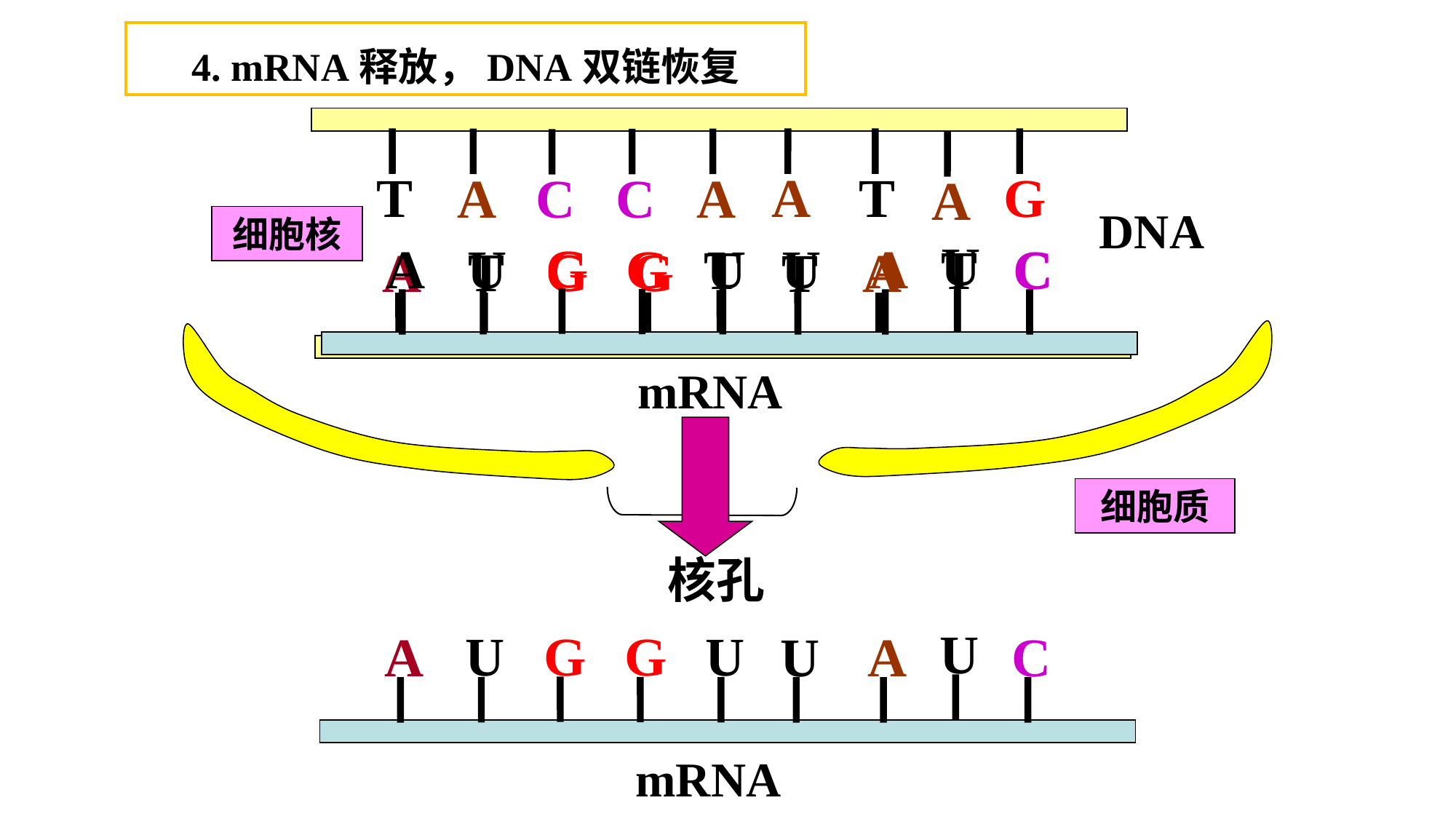

4. mRNA释放，DNA双链恢复

T
A
T
G
A
C
A
C
A
DNA
细胞核
U

G

U

G

U

A

U

A

C

mRNA
T

C

T

G

T

G

A

T

A

细胞质

核孔
U

G

U

G

U

A

U

A

C

mRNA